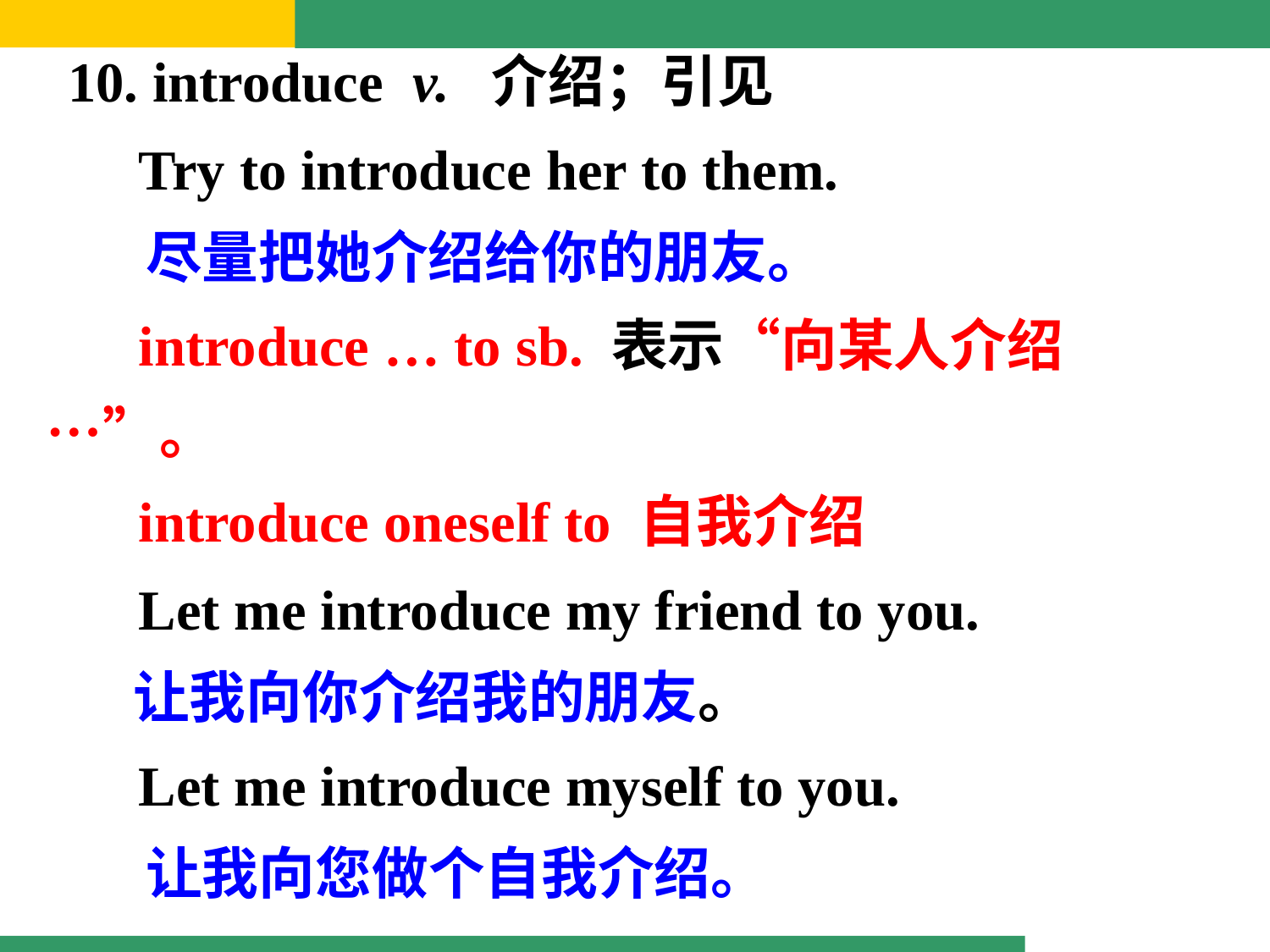

10. introduce  v.  介绍；引见
     Try to introduce her to them.
     尽量把她介绍给你的朋友。
     introduce … to sb. 表示“向某人介绍…”。
     introduce oneself to 自我介绍
     Let me introduce my friend to you.
    让我向你介绍我的朋友。
     Let me introduce myself to you.
     让我向您做个自我介绍。